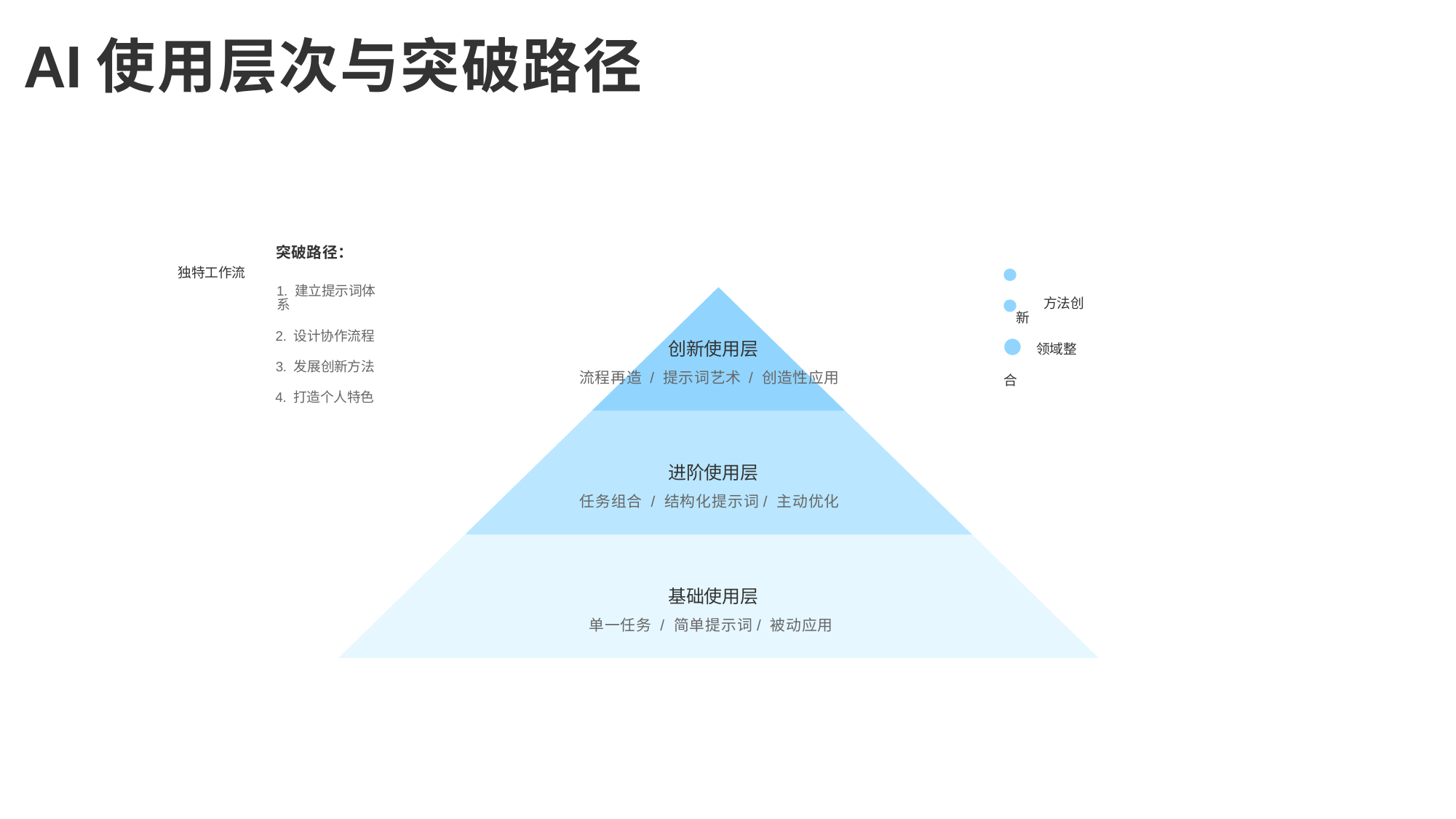

AI使用层次与突破路径

突破路径：

	独特工作流

1. 建立提示词体系
2. 设计协作流程
3. 发展创新方法

4. 打造个人特色

创新使用层

流程再造 / 提示词艺术 / 创造性应用

	方法创新
●  领域整合

进阶使用层

任务组合 / 结构化提示词/ 主动优化

基础使用层

单一任务 / 简单提示词/ 被动应用